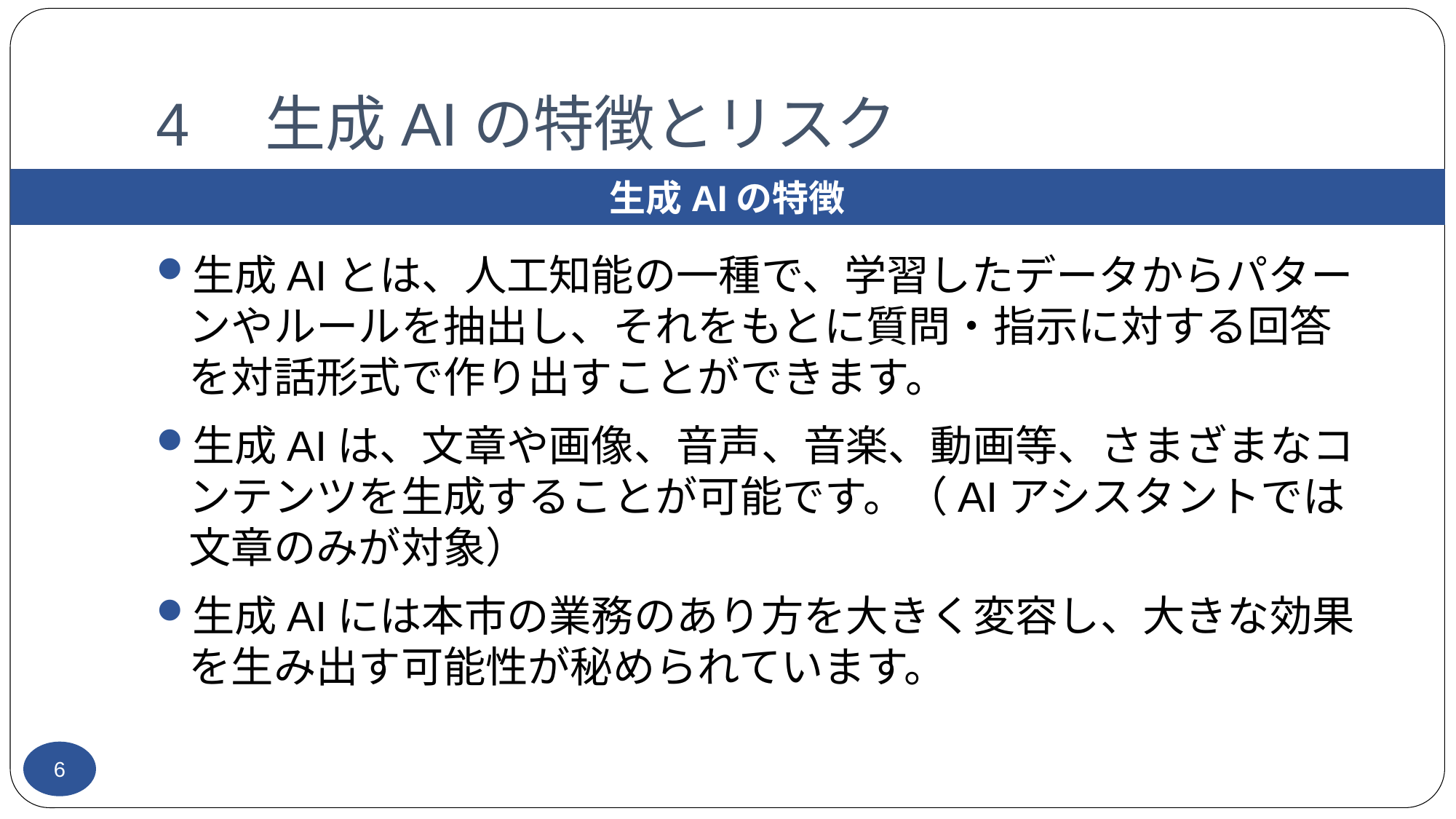

# 4	生成AIの特徴とリスク
生成AIの特徴
生成AIとは、人工知能の一種で、学習したデータからパターンやルールを抽出し、それをもとに質問・指示に対する回答を対話形式で作り出すことができます。
生成AIは、文章や画像、音声、音楽、動画等、さまざまなコンテンツを生成することが可能です。（AIアシスタントでは文章のみが対象）
生成AIには本市の業務のあり方を大きく変容し、大きな効果を生み出す可能性が秘められています。
6